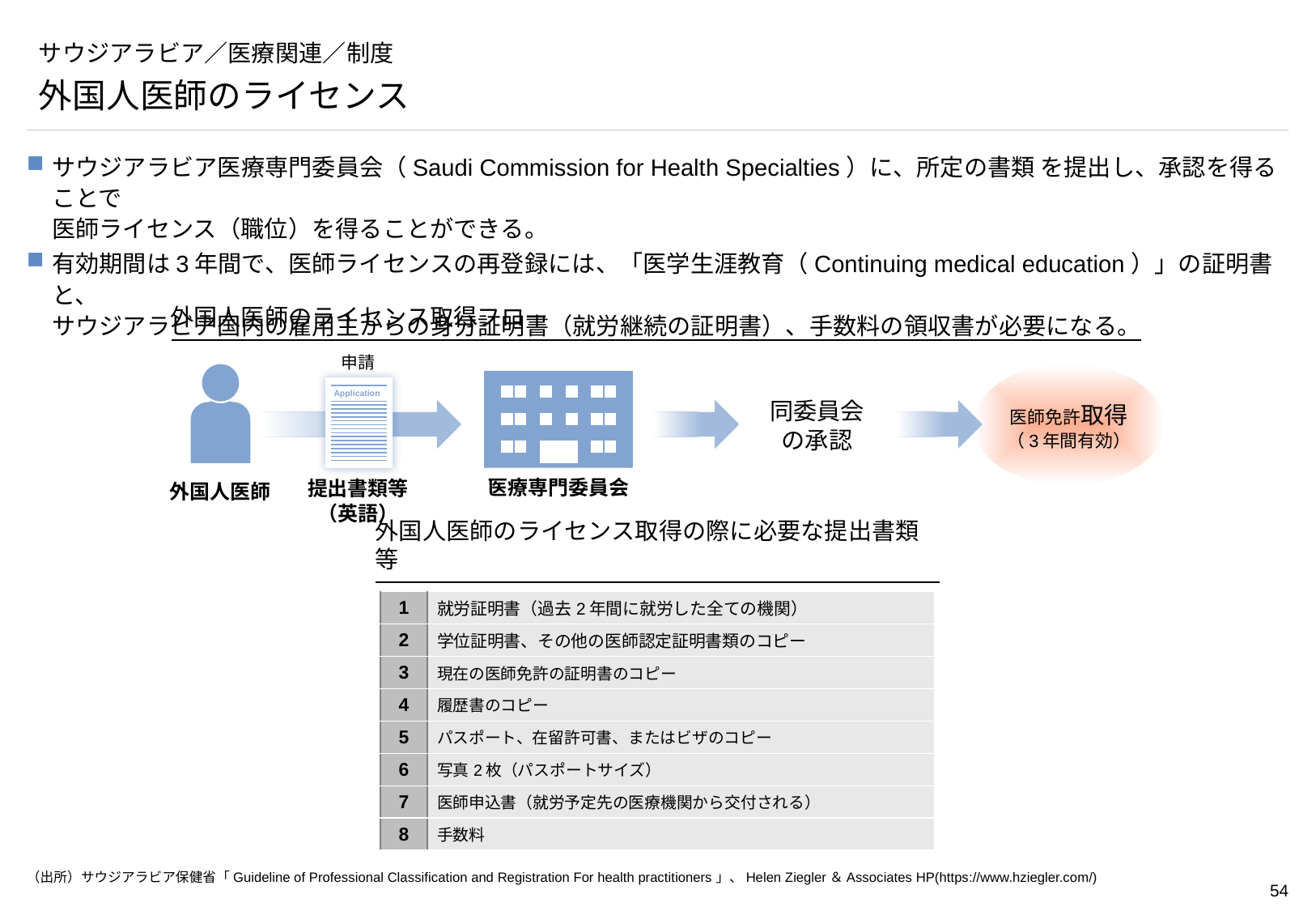

# サウジアラビア／医療関連／制度
外国人医師のライセンス
サウジアラビア医療専門委員会（Saudi Commission for Health Specialties）に、所定の書類 を提出し、承認を得ることで
医師ライセンス（職位）を得ることができる。
有効期間は3年間で、医師ライセンスの再登録には、「医学生涯教育（Continuing medical education）」の証明書と、
サウジアラビア国内の雇用主からの身分証明書（就労継続の証明書）、手数料の領収書が必要になる。
外国人医師のライセンス取得フロー
申請
医師免許取得
（3年間有効）

Application

同委員会
の承認
医療専門委員会
外国人医師
提出書類等
（英語）
外国人医師のライセンス取得の際に必要な提出書類等
| 1 | 就労証明書（過去2年間に就労した全ての機関） |
| --- | --- |
| 2 | 学位証明書、その他の医師認定証明書類のコピー |
| 3 | 現在の医師免許の証明書のコピー |
| 4 | 履歴書のコピー |
| 5 | パスポート、在留許可書、またはビザのコピー |
| 6 | 写真2枚（パスポートサイズ） |
| 7 | 医師申込書（就労予定先の医療機関から交付される） |
| 8 | 手数料 |
（出所）サウジアラビア保健省「Guideline of Professional Classification and Registration For health practitioners」、Helen Ziegler＆Associates HP(https://www.hziegler.com/)